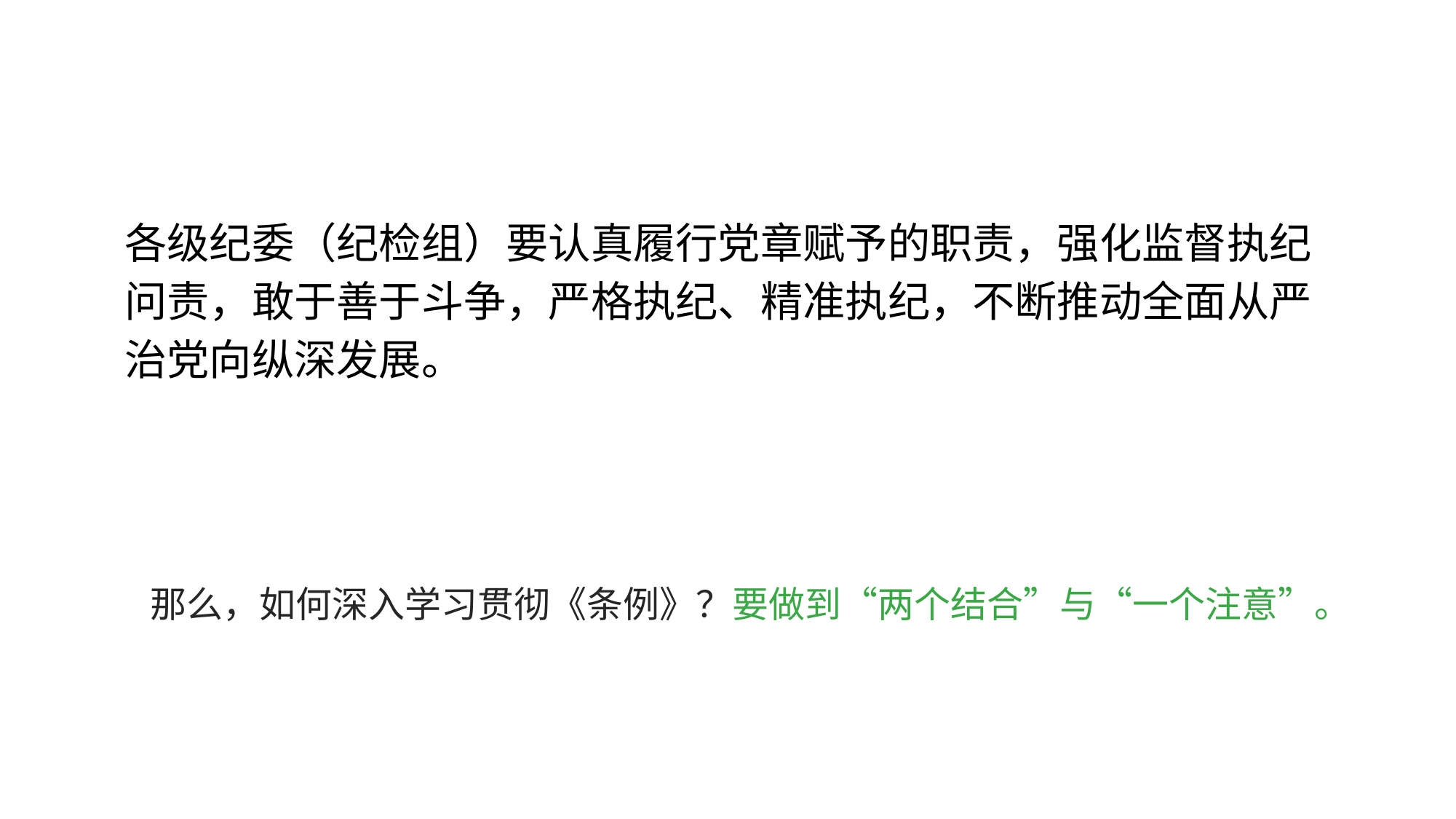

各级纪委（纪检组）要认真履行党章赋予的职责，强化监督执纪问责，敢于善于斗争，严格执纪、精准执纪，不断推动全面从严治党向纵深发展。
那么，如何深入学习贯彻《条例》？要做到“两个结合”与“一个注意”。